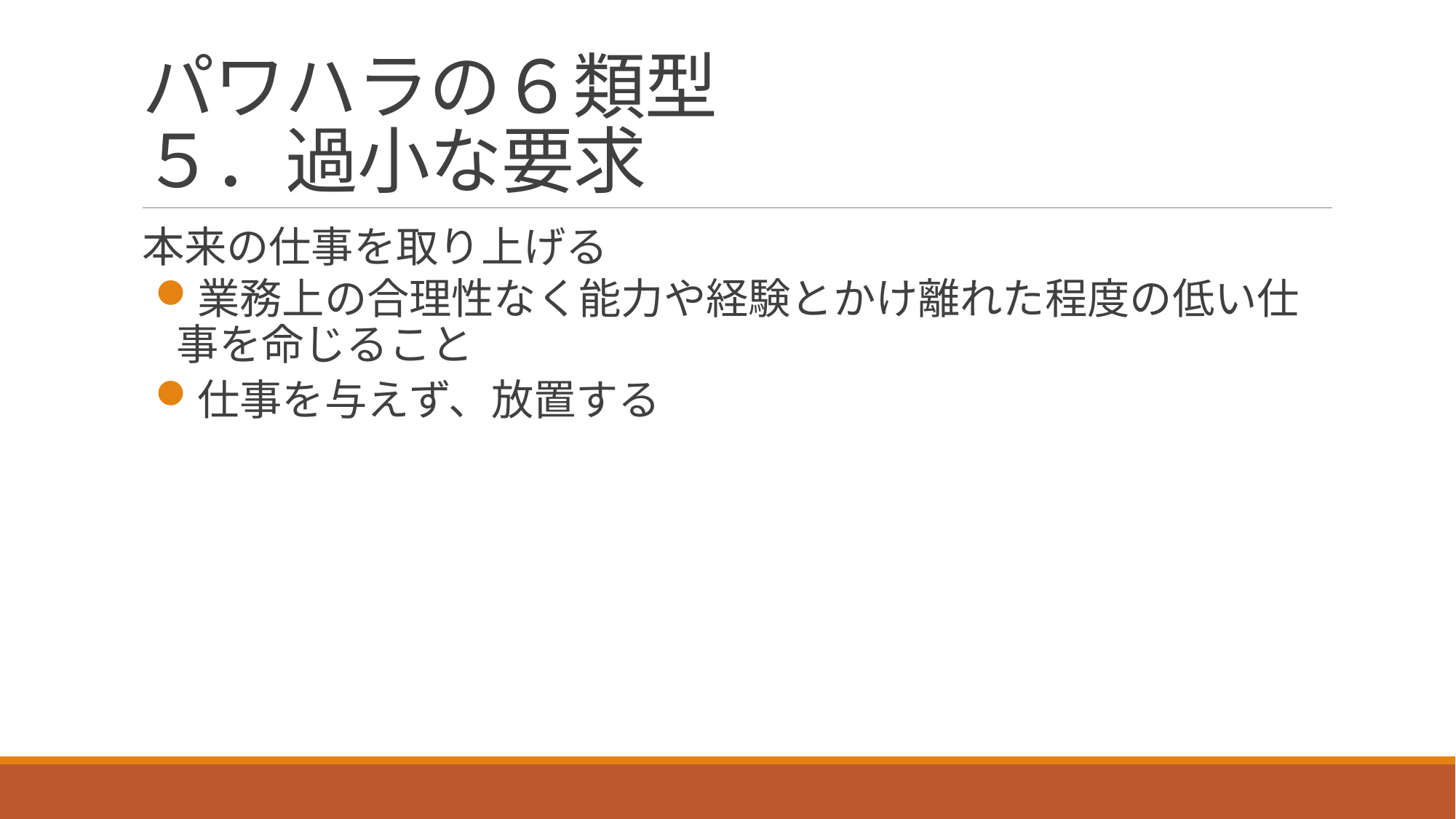

# パワハラの６類型 ５．過小な要求
本来の仕事を取り上げる
業務上の合理性なく能力や経験とかけ離れた程度の低い仕事を命じること
仕事を与えず、放置する